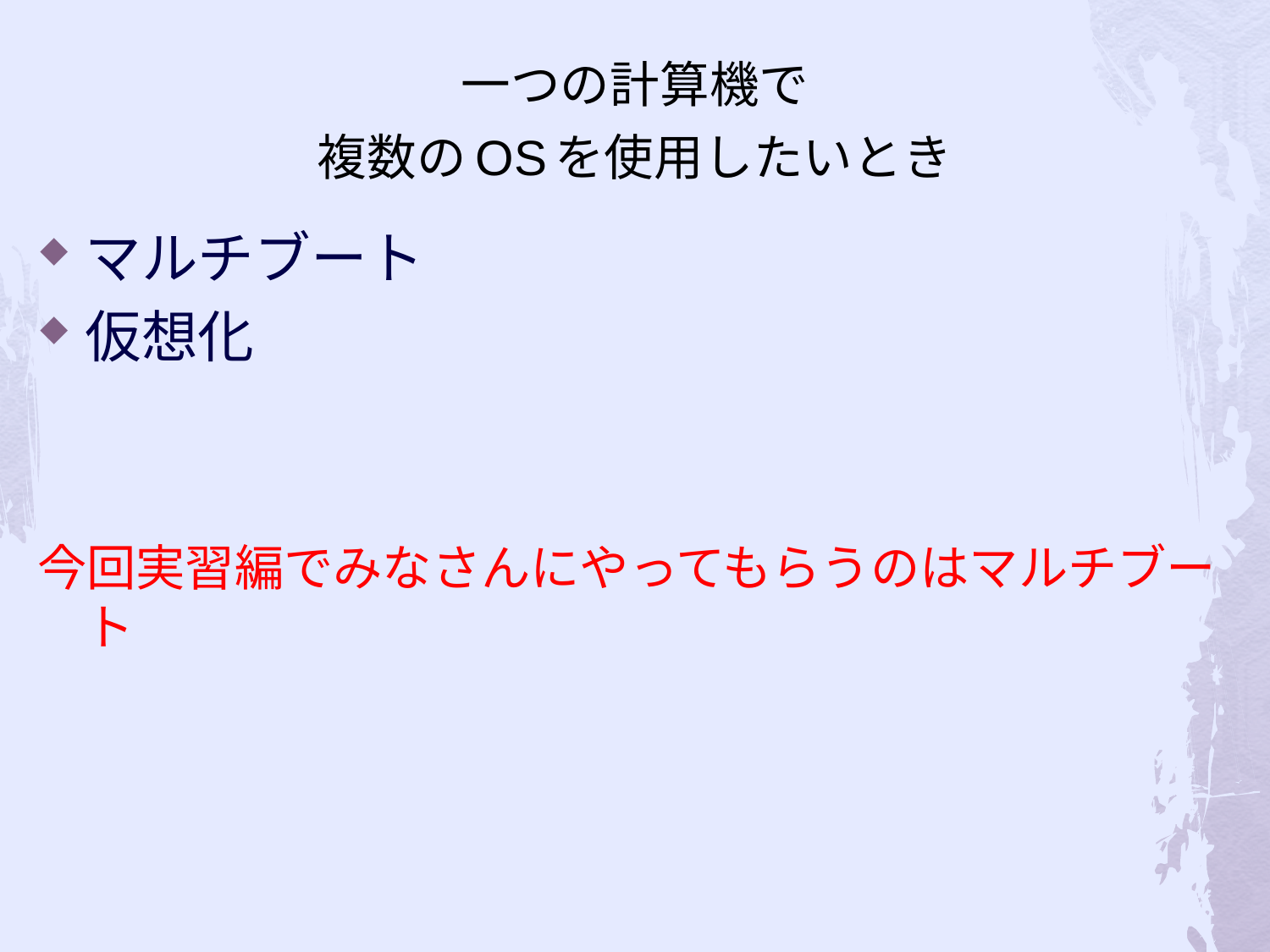

# 一つの計算機で 複数のOSを使用したいとき
マルチブート
仮想化

今回実習編でみなさんにやってもらうのはマルチブート